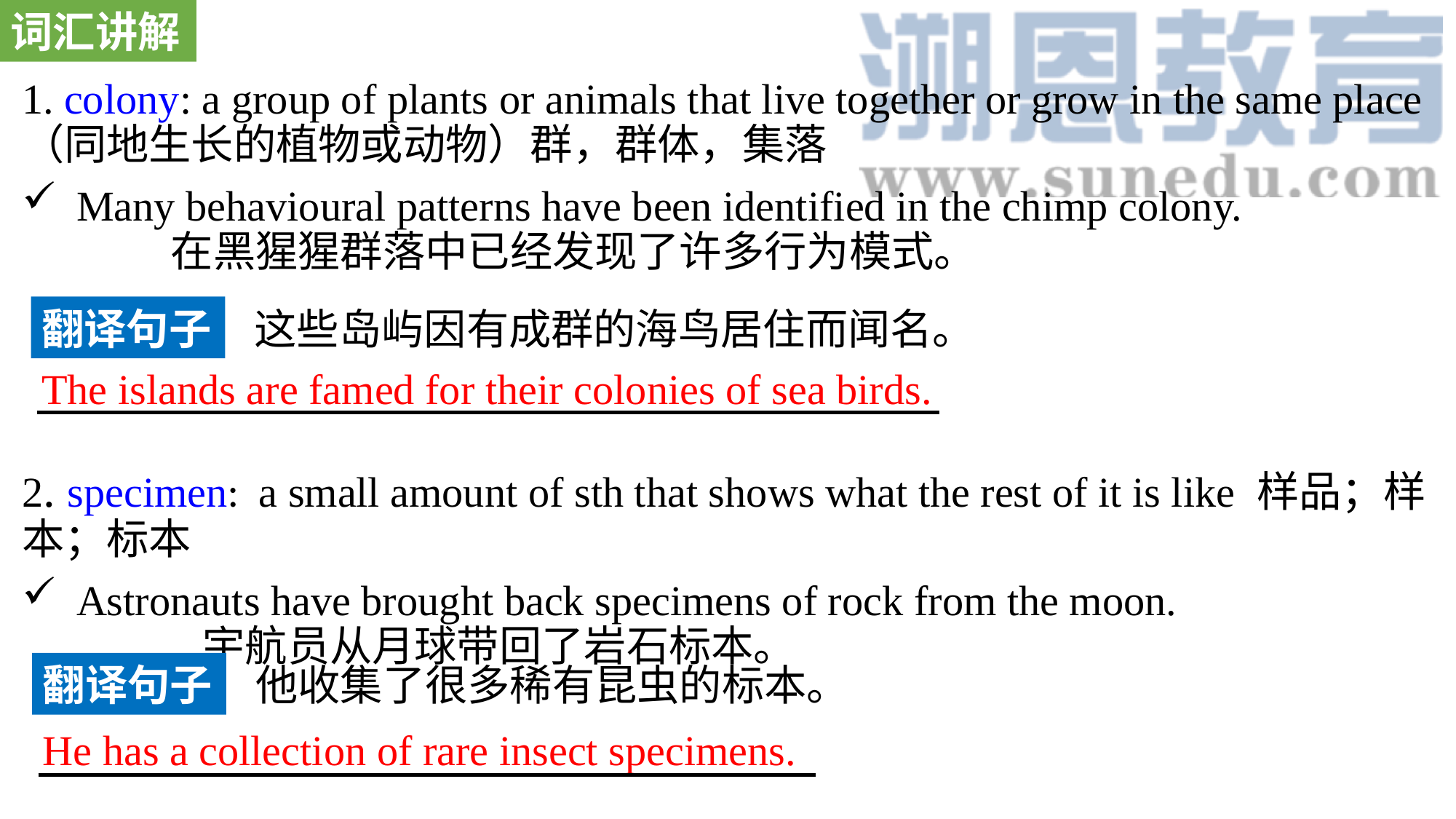

词汇讲解
1. colony: a group of plants or animals that live together or grow in the same place （同地生长的植物或动物）群，群体，集落
Many behavioural patterns have been identified in the chimp colony.                            在黑猩猩群落中已经发现了许多行为模式。

2. specimen:  a small amount of sth that shows what the rest of it is like 样品；样本；标本
Astronauts have brought back specimens of rock from the moon.                                     宇航员从月球带回了岩石标本。
翻译句子
这些岛屿因有成群的海鸟居住而闻名。
The islands are famed for their colonies of sea birds.
翻译句子
他收集了很多稀有昆虫的标本。
He has a collection of rare insect specimens.